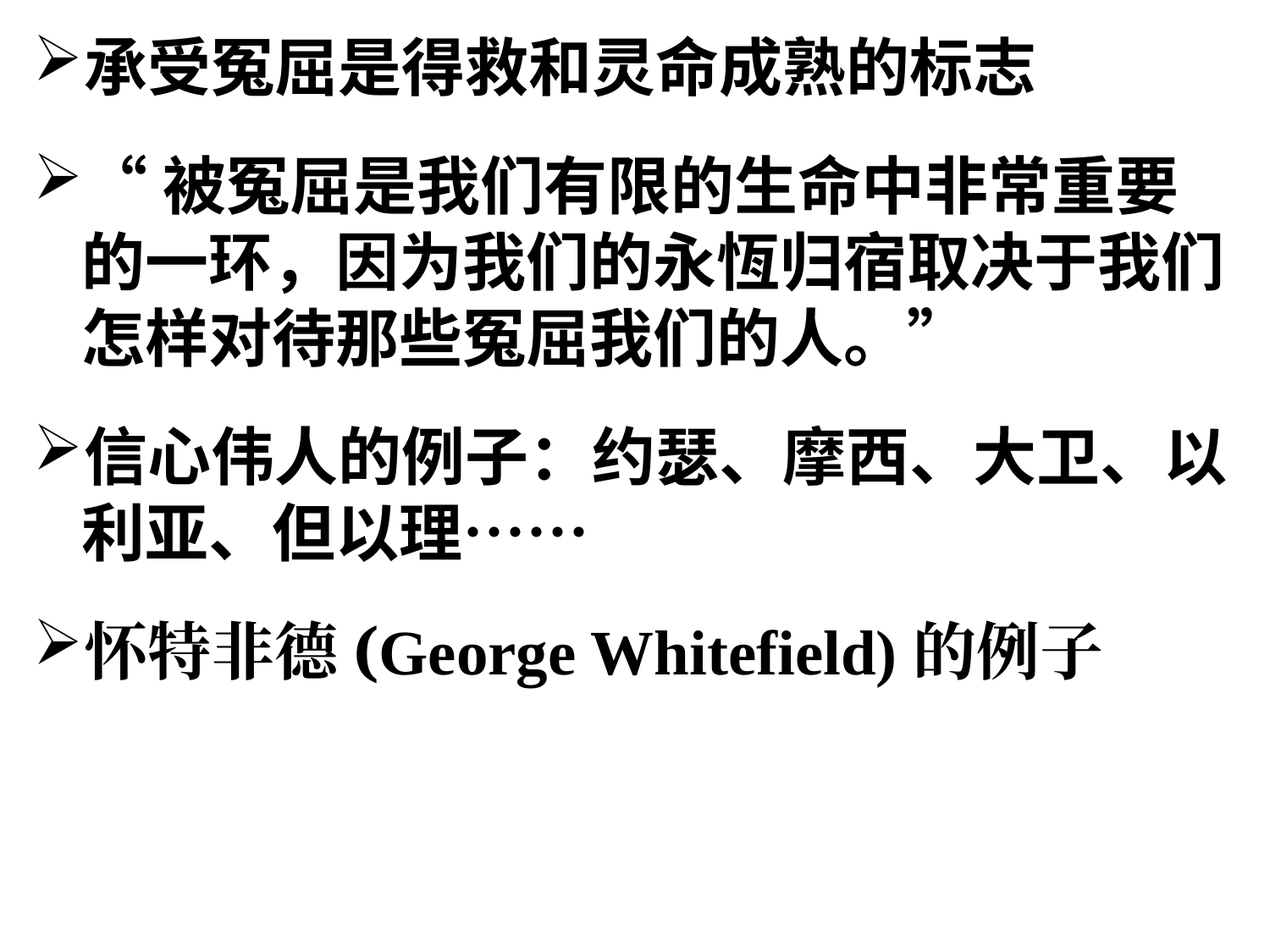

承受冤屈是得救和灵命成熟的标志

“被冤屈是我们有限的生命中非常重要的一环，因为我们的永恆归宿取决于我们怎样对待那些冤屈我们的人。”

信心伟人的例子：约瑟、摩西、大卫、以利亚、但以理……

怀特非德(George Whitefield)的例子